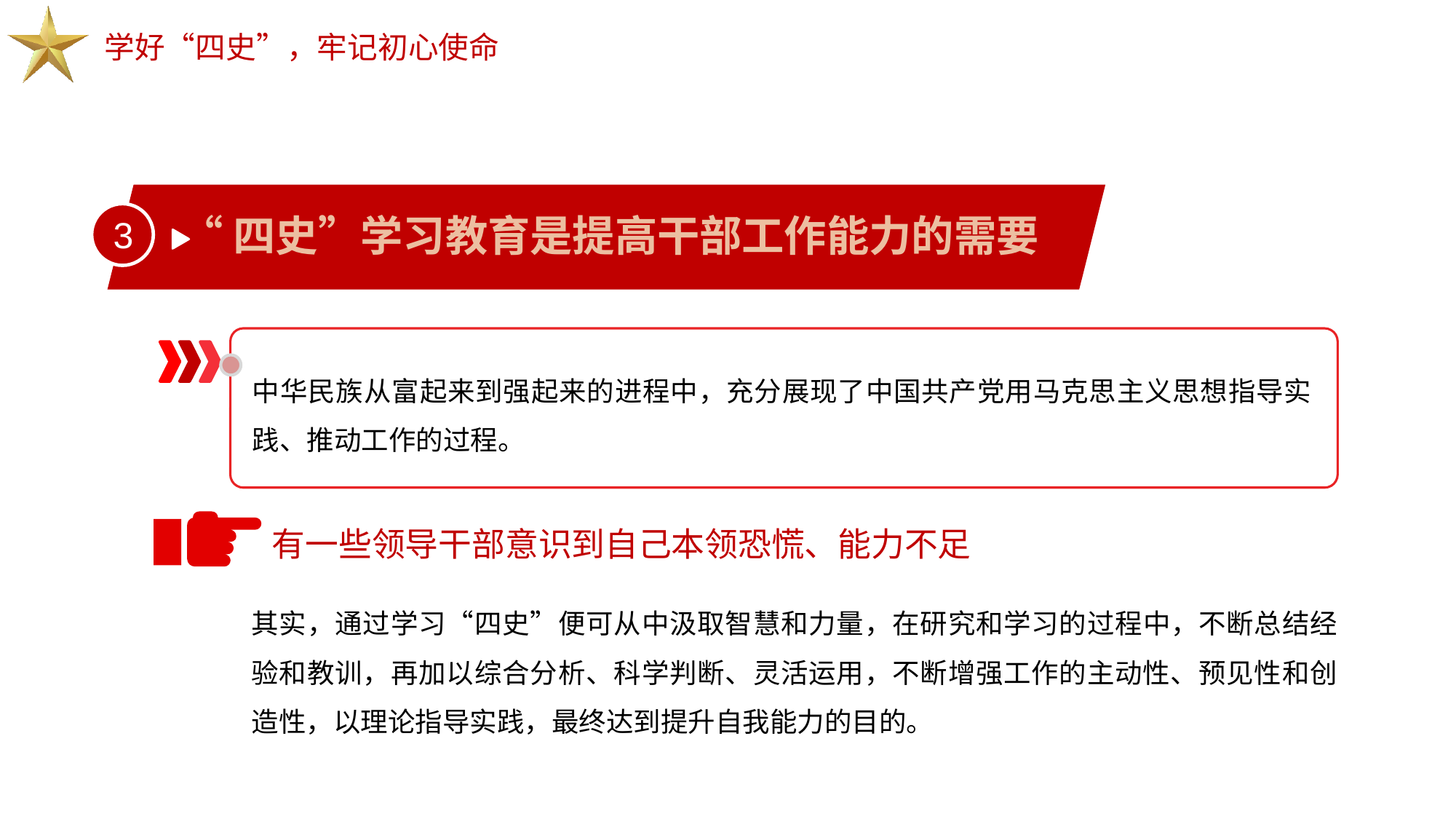

3
“四史”学习教育是提高干部工作能力的需要

中华民族从富起来到强起来的进程中，充分展现了中国共产党用马克思主义思想指导实践、推动工作的过程。

有一些领导干部意识到自己本领恐慌、能力不足
其实，通过学习“四史”便可从中汲取智慧和力量，在研究和学习的过程中，不断总结经验和教训，再加以综合分析、科学判断、灵活运用，不断增强工作的主动性、预见性和创造性，以理论指导实践，最终达到提升自我能力的目的。